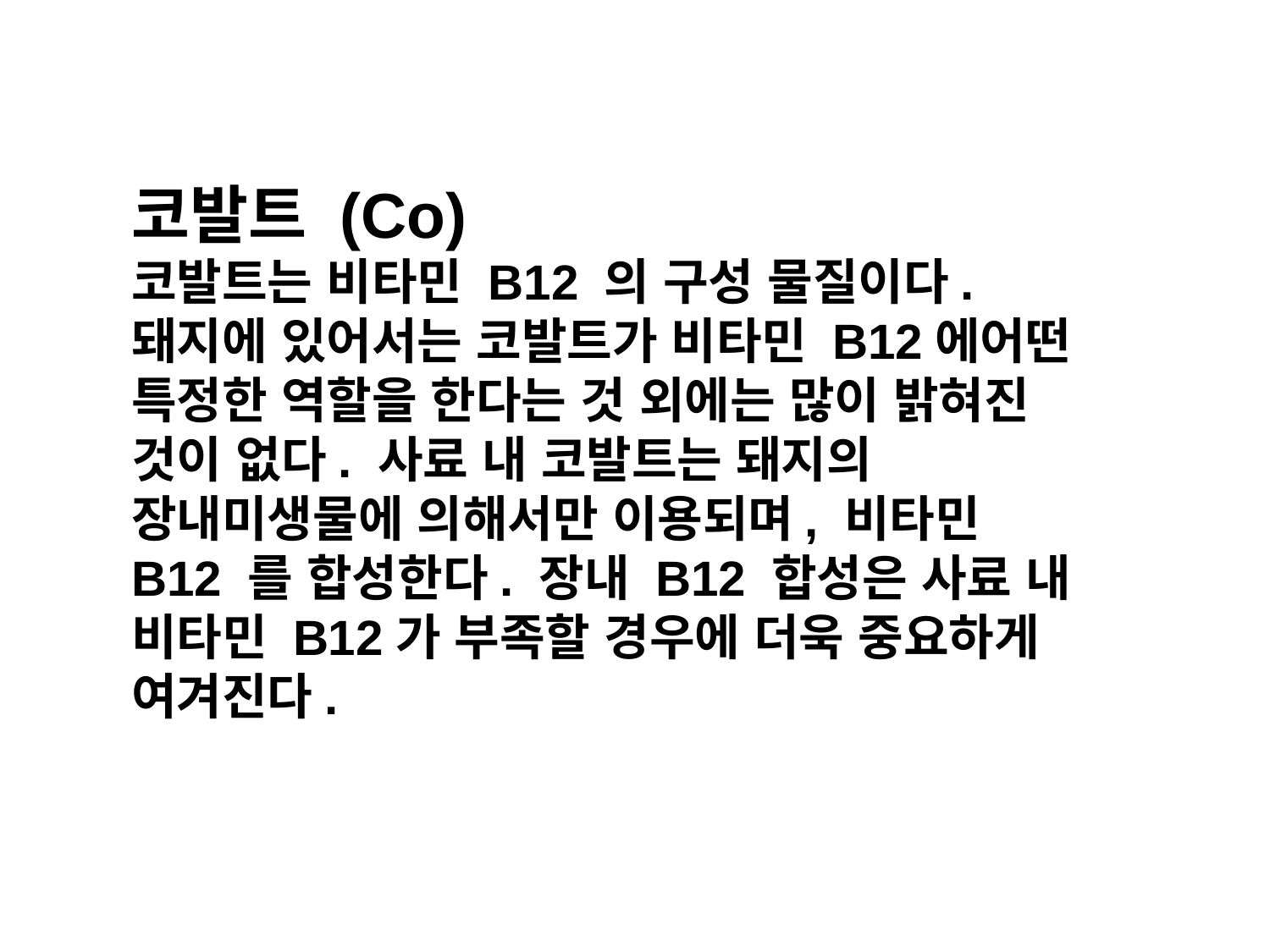

코발트 (Co)
코발트는 비타민 B12 의 구성 물질이다. 돼지에 있어서는 코발트가 비타민 B12에어떤 특정한 역할을 한다는 것 외에는 많이 밝혀진 것이 없다. 사료 내 코발트는 돼지의 장내미생물에 의해서만 이용되며, 비타민 B12 를 합성한다. 장내 B12 합성은 사료 내 비타민 B12가 부족할 경우에 더욱 중요하게 여겨진다.